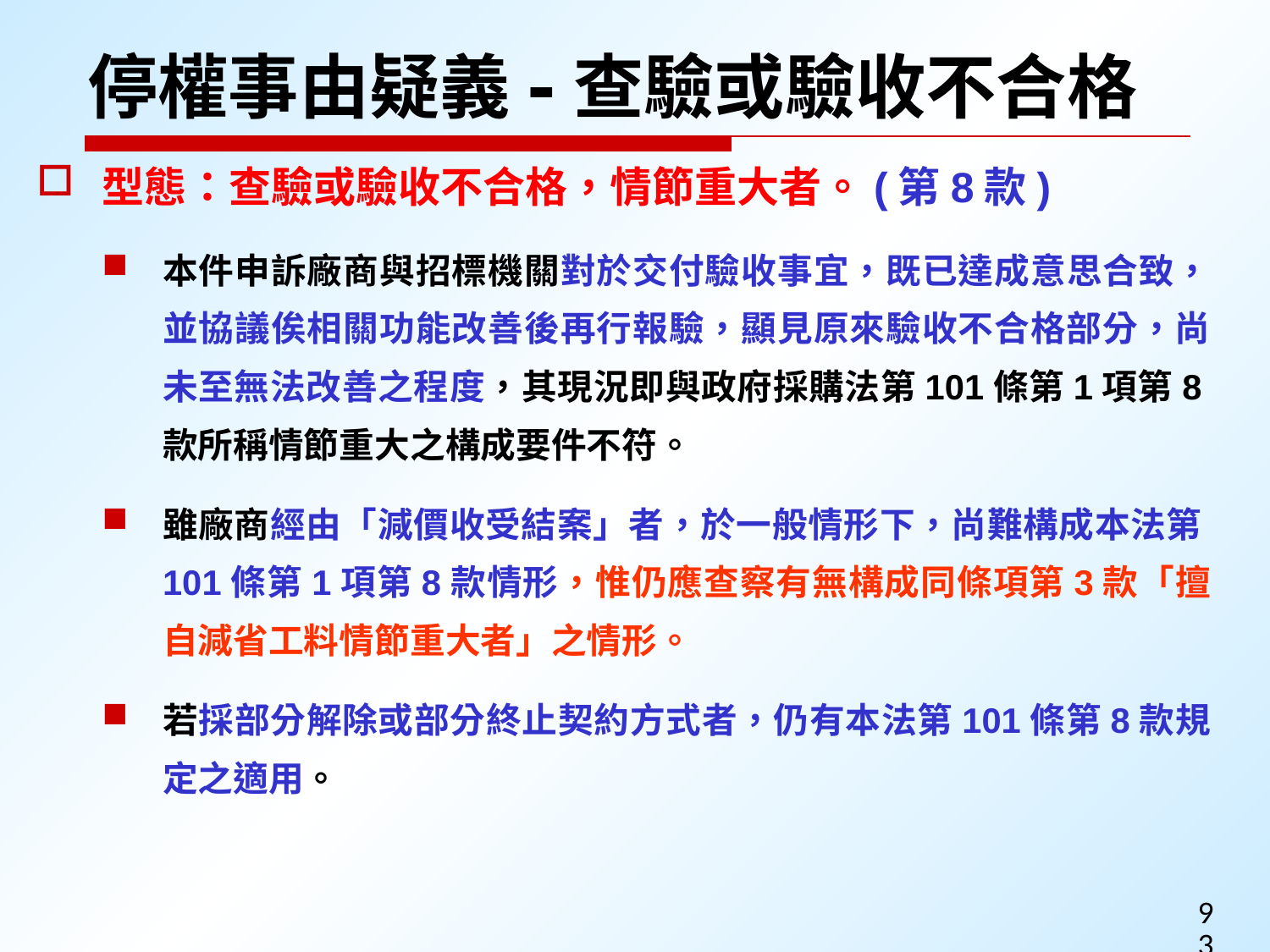

停權事由疑義-查驗或驗收不合格
型態：查驗或驗收不合格，情節重大者。(第8款)
本件申訴廠商與招標機關對於交付驗收事宜，既已達成意思合致，並協議俟相關功能改善後再行報驗，顯見原來驗收不合格部分，尚未至無法改善之程度，其現況即與政府採購法第101條第1項第8款所稱情節重大之構成要件不符。
雖廠商經由「減價收受結案」者，於一般情形下，尚難構成本法第101條第1項第8款情形，惟仍應查察有無構成同條項第3款「擅自減省工料情節重大者」之情形。
若採部分解除或部分終止契約方式者，仍有本法第101條第8款規定之適用。